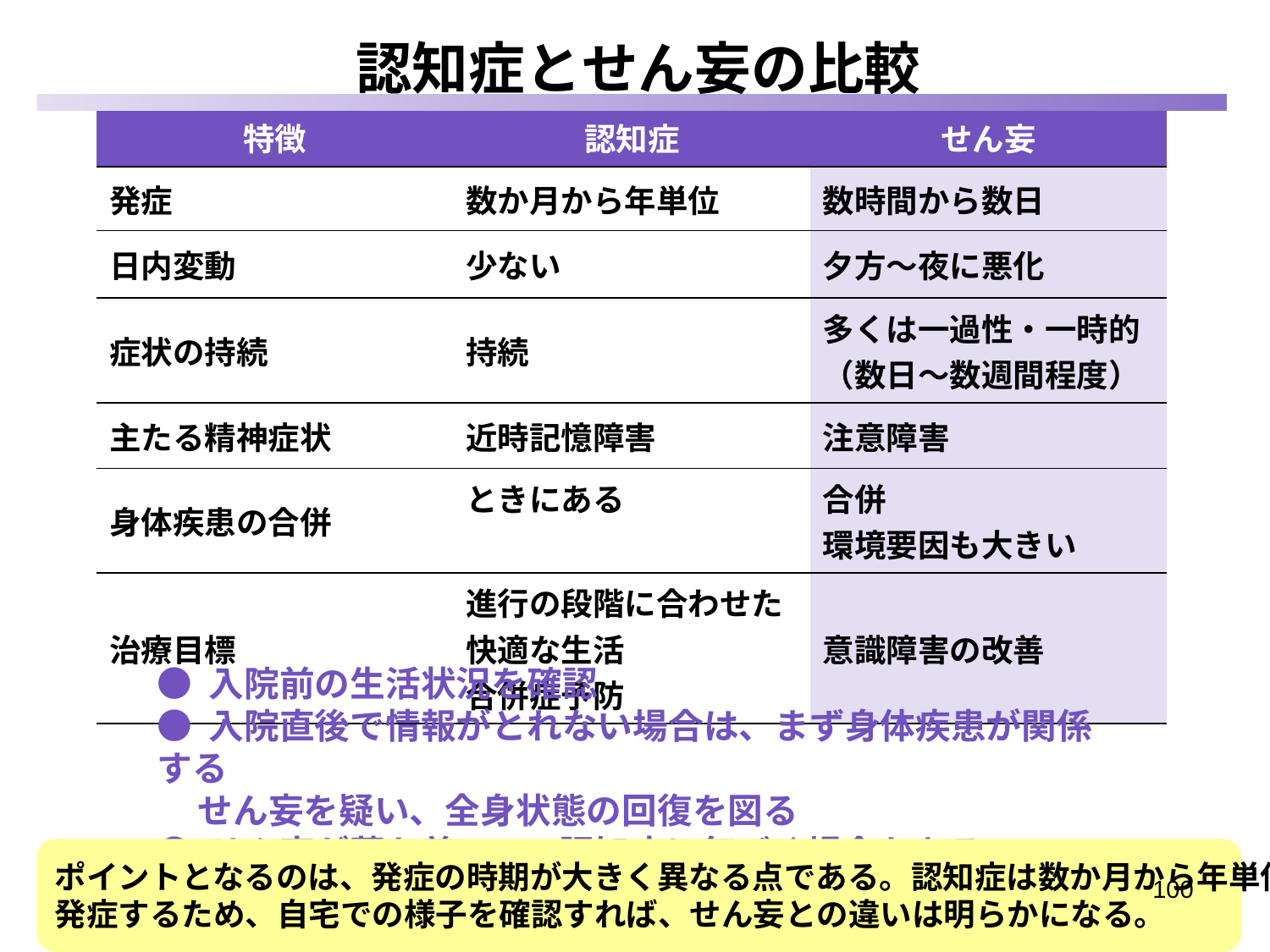

# 認知症とせん妄の比較

| 特徴 | 認知症 | せん妄 |
| --- | --- | --- |
| 発症 | 数か月から年単位 | 数時間から数日 |
| 日内変動 | 少ない | 夕方～夜に悪化 |
| 症状の持続 | 持続 | 多くは一過性・一時的（数日～数週間程度） |
| 主たる精神症状 | 近時記憶障害 | 注意障害 |
| 身体疾患の合併 | ときにある | 合併 環境要因も大きい |
| 治療目標 | 進行の段階に合わせた 快適な生活 合併症予防 | 意識障害の改善 |

● 入院前の生活状況を確認
● 入院直後で情報がとれない場合は、まず身体疾患が関係する
    せん妄を疑い、全身状態の回復を図る
● せん妄が落ち着いて、認知症に気づく場合もある
ポイントとなるのは、発症の時期が大きく異なる点である。認知症は数か月から年単位で
発症するため、自宅での様子を確認すれば、せん妄との違いは明らかになる。
100